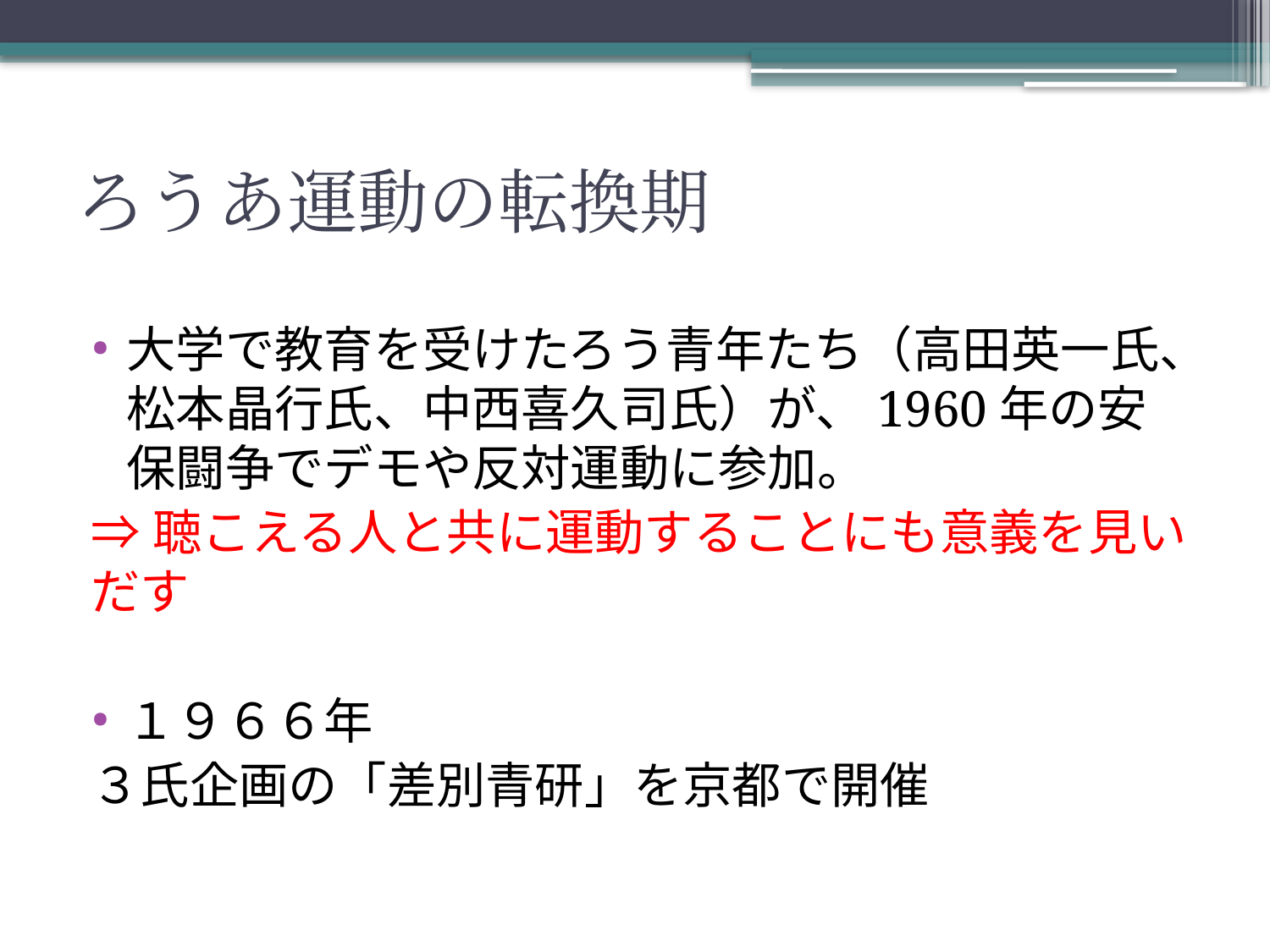

# ろうあ運動の転換期
大学で教育を受けたろう青年たち（高田英一氏、松本晶行氏、中西喜久司氏）が、1960年の安保闘争でデモや反対運動に参加。
⇒聴こえる人と共に運動することにも意義を見いだす

１９６６年
３氏企画の「差別青研」を京都で開催